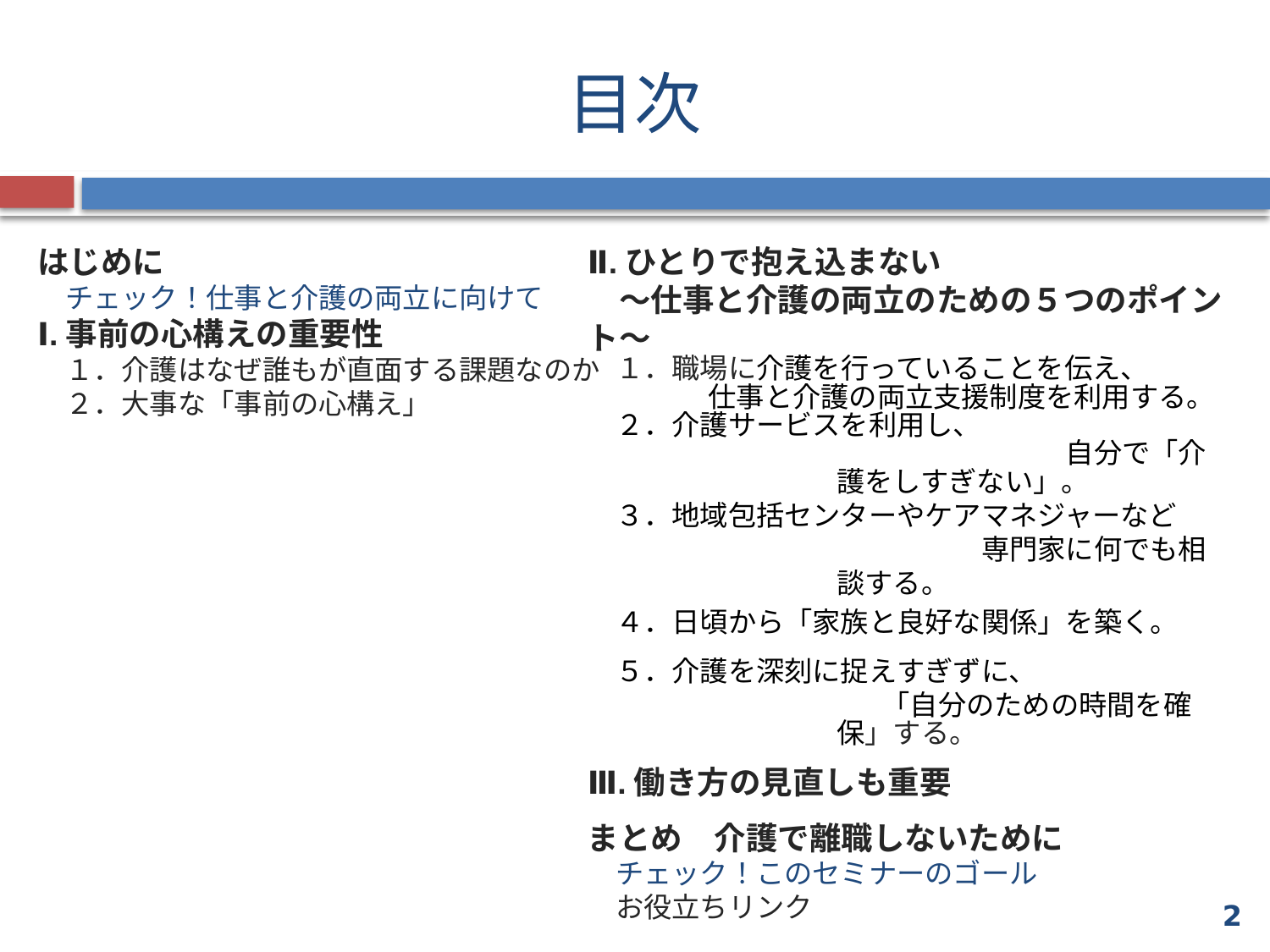

# 目次
はじめに
　チェック！仕事と介護の両立に向けて
Ⅰ.事前の心構えの重要性
　１．介護はなぜ誰もが直面する課題なのか
　２．大事な「事前の心構え」

Ⅱ.ひとりで抱え込まない
　～仕事と介護の両立のための５つのポイント～
　１．職場に介護を行っていることを伝え、
                  仕事と介護の両立支援制度を利用する。
　２．介護サービスを利用し、
　　　　　　　　　　　　　　　　　自分で「介護をしすぎない」。
　３．地域包括センターやケアマネジャーなど
　　　　　　　　　　　　　　専門家に何でも相談する。
　４．日頃から「家族と良好な関係」を築く。
　５．介護を深刻に捉えすぎずに、
　　　           　　　　　「自分のための時間を確保」する。
Ⅲ.働き方の見直しも重要
まとめ　介護で離職しないために
　チェック！このセミナーのゴール
　お役立ちリンク

2